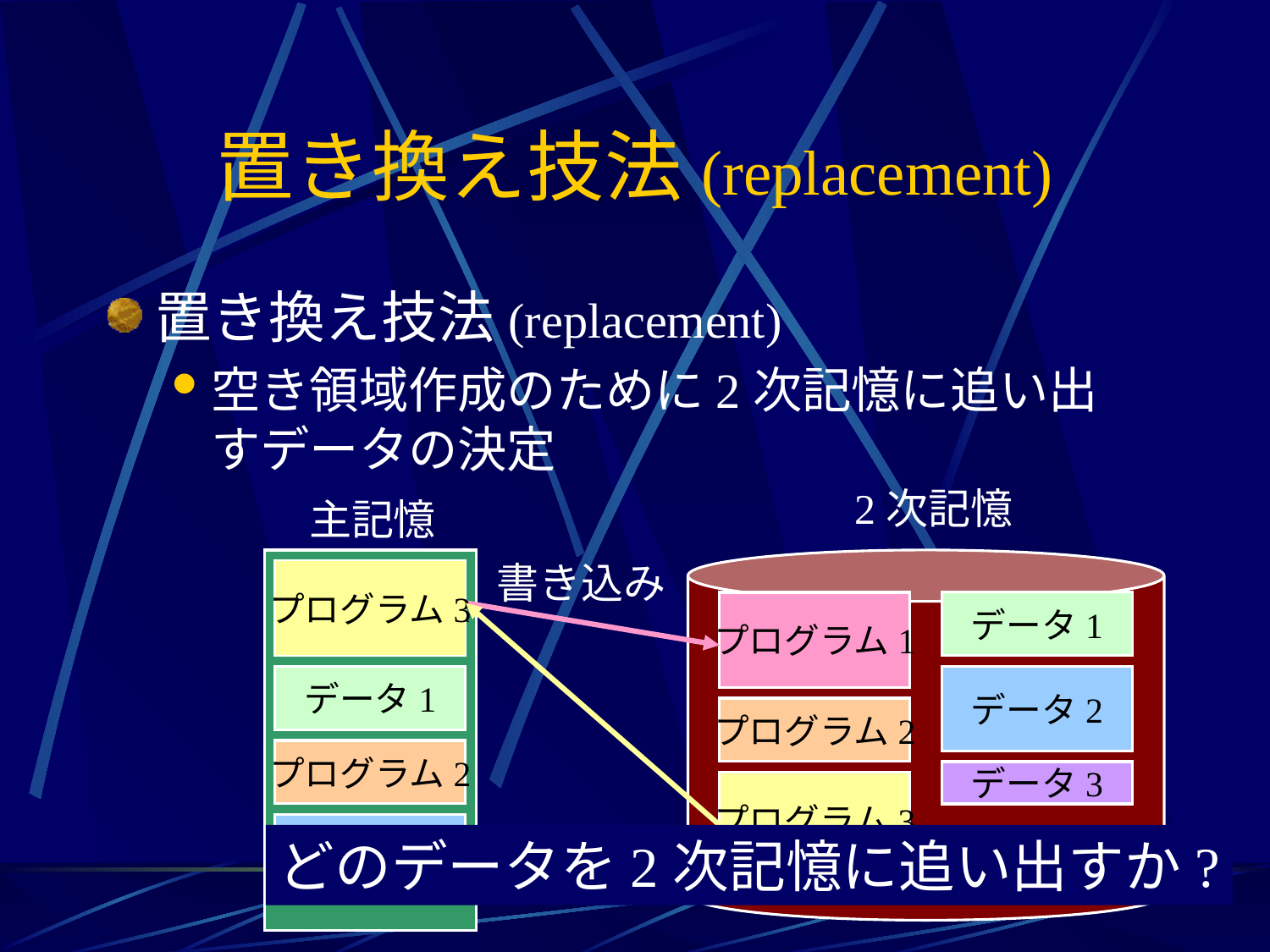

# 置き換え技法(replacement)
置き換え技法(replacement)
空き領域作成のために2次記憶に追い出すデータの決定
2次記憶
主記憶

書き込み

プログラム1
プログラム3

プログラム1
データ1
データ1
データ2
プログラム2
プログラム2
データ3
プログラム3
データ2
どのデータを2次記憶に追い出すか?